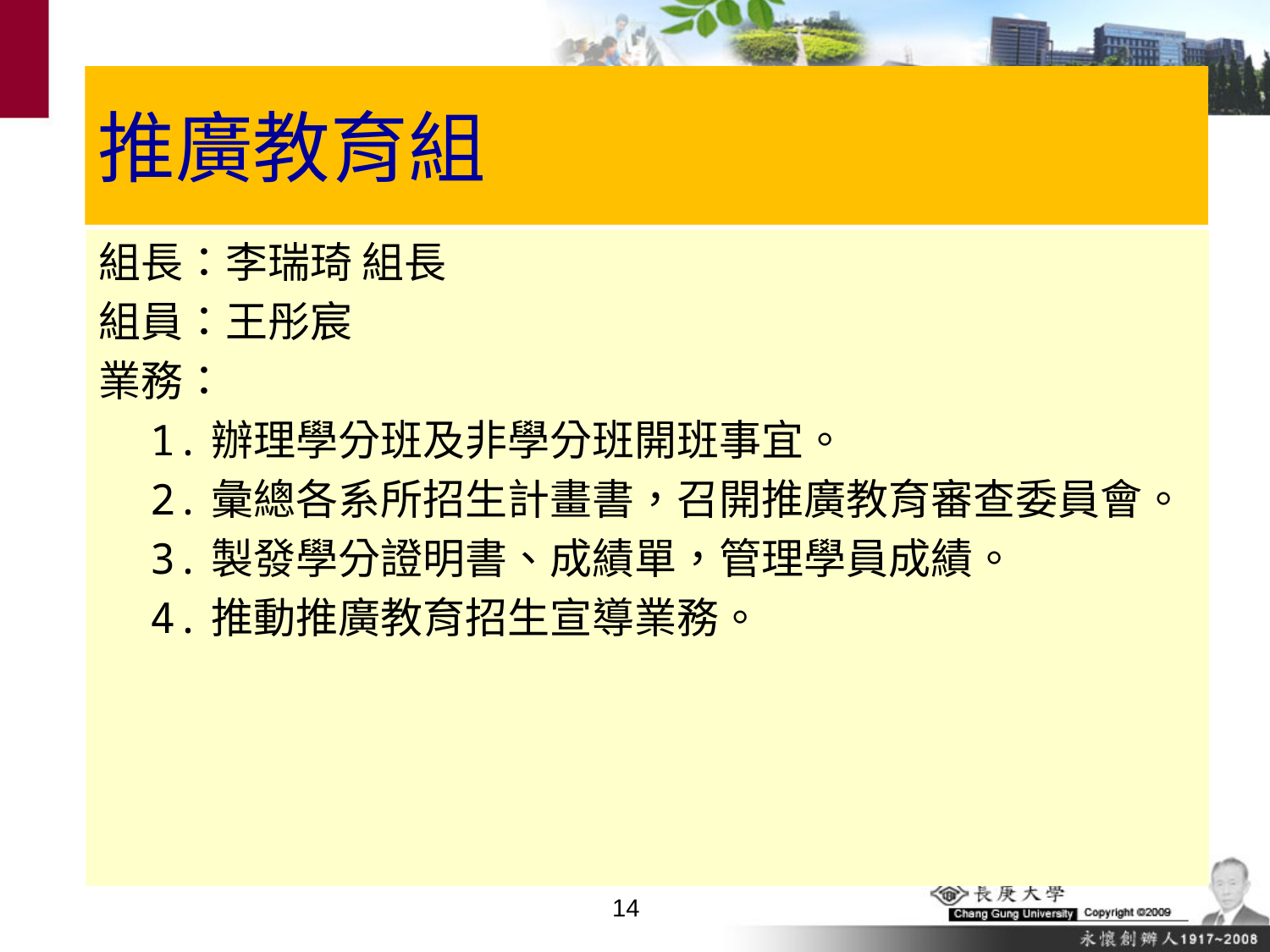

# 推廣教育組
組長：李瑞琦 組長
組員：王彤宸
業務：
 1.辦理學分班及非學分班開班事宜。
 2.彙總各系所招生計畫書，召開推廣教育審查委員會。
 3.製發學分證明書、成績單，管理學員成績。
 4.推動推廣教育招生宣導業務。

14